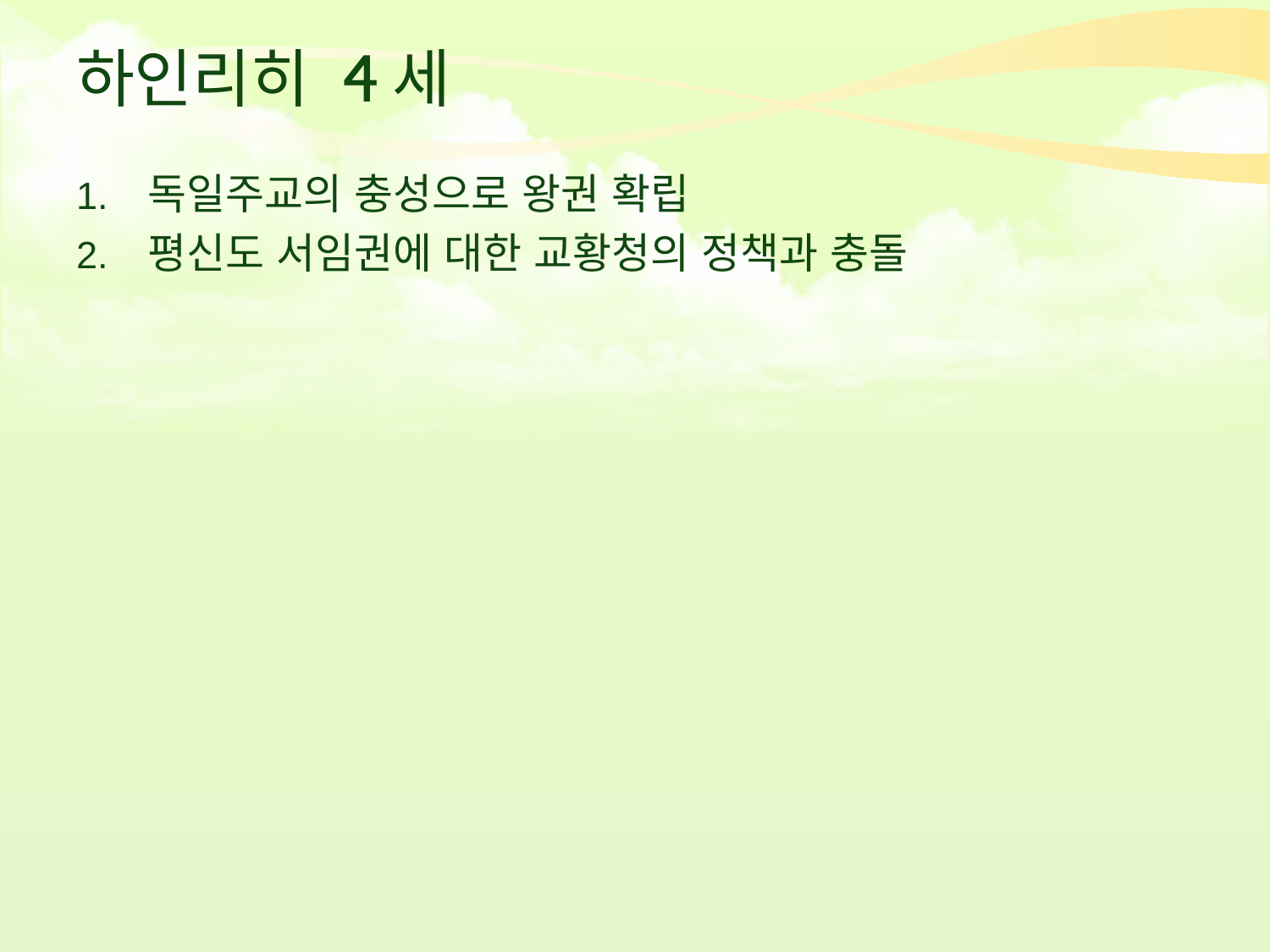

# 하인리히 4세
독일주교의 충성으로 왕권 확립
평신도 서임권에 대한 교황청의 정책과 충돌